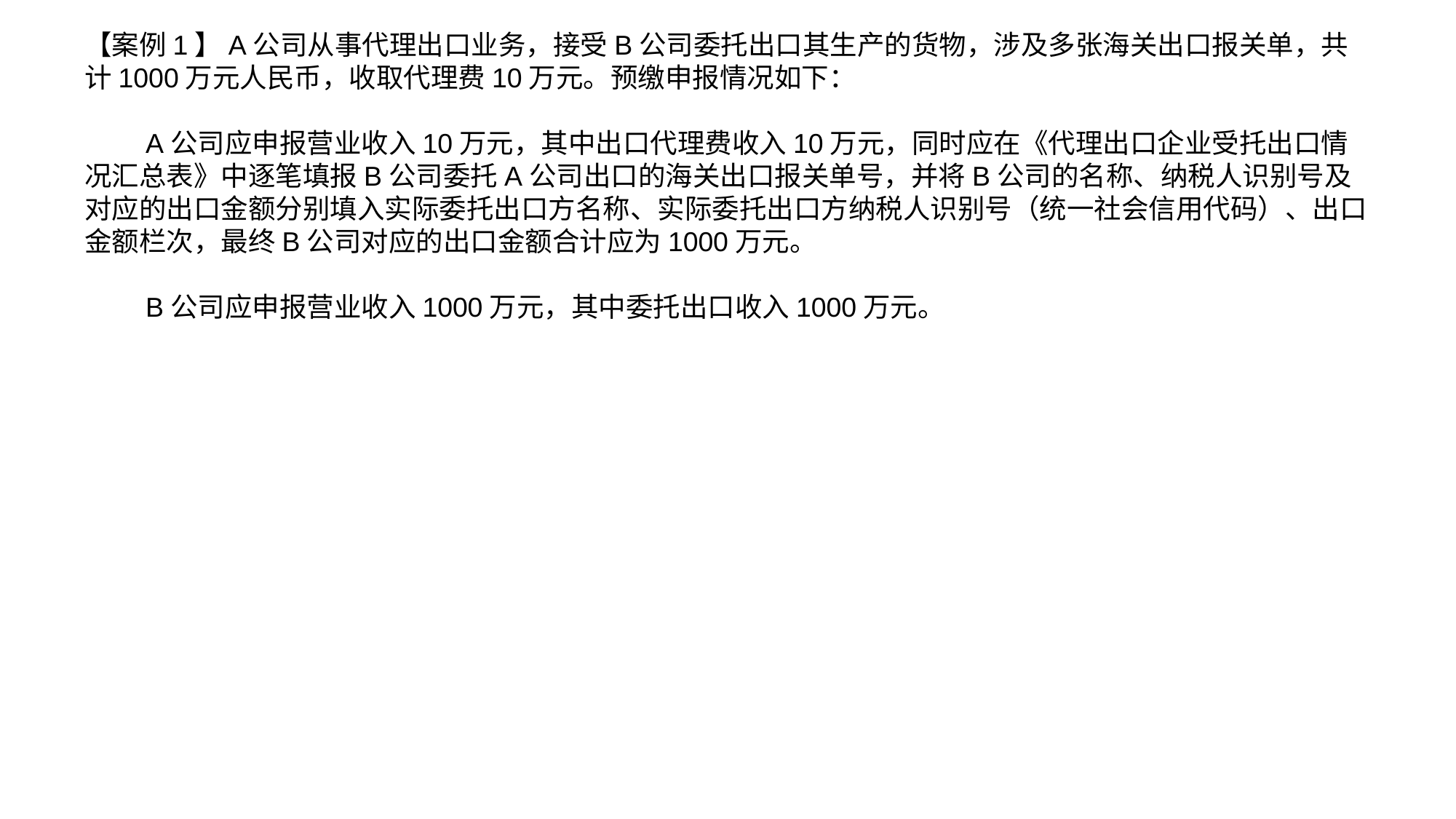

【案例1】A公司从事代理出口业务，接受B公司委托出口其生产的货物，涉及多张海关出口报关单，共计1000万元人民币，收取代理费10万元。预缴申报情况如下：

　　A公司应申报营业收入10万元，其中出口代理费收入10万元，同时应在《代理出口企业受托出口情况汇总表》中逐笔填报B公司委托A公司出口的海关出口报关单号，并将B公司的名称、纳税人识别号及对应的出口金额分别填入实际委托出口方名称、实际委托出口方纳税人识别号（统一社会信用代码）、出口金额栏次，最终B公司对应的出口金额合计应为1000万元。

　　B公司应申报营业收入1000万元，其中委托出口收入1000万元。